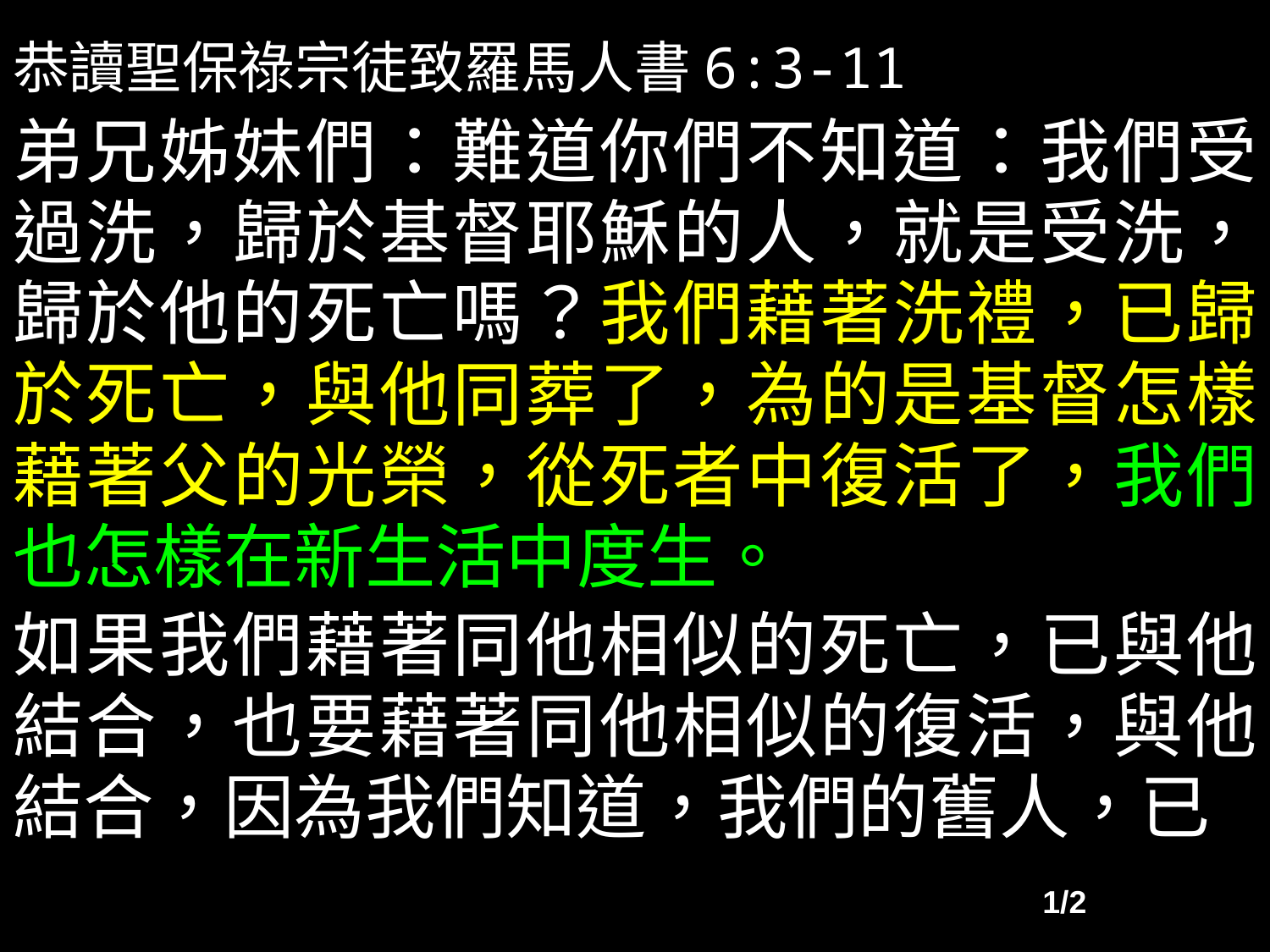

恭讀聖保祿宗徒致羅馬人書6:3-11
弟兄姊妹們：難道你們不知道：我們受過洗，歸於基督耶穌的人，就是受洗，歸於他的死亡嗎？我們藉著洗禮，已歸於死亡，與他同葬了，為的是基督怎樣藉著父的光榮，從死者中復活了，我們也怎樣在新生活中度生。
如果我們藉著同他相似的死亡，已與他結合，也要藉著同他相似的復活，與他結合，因為我們知道，我們的舊人，已
1/2